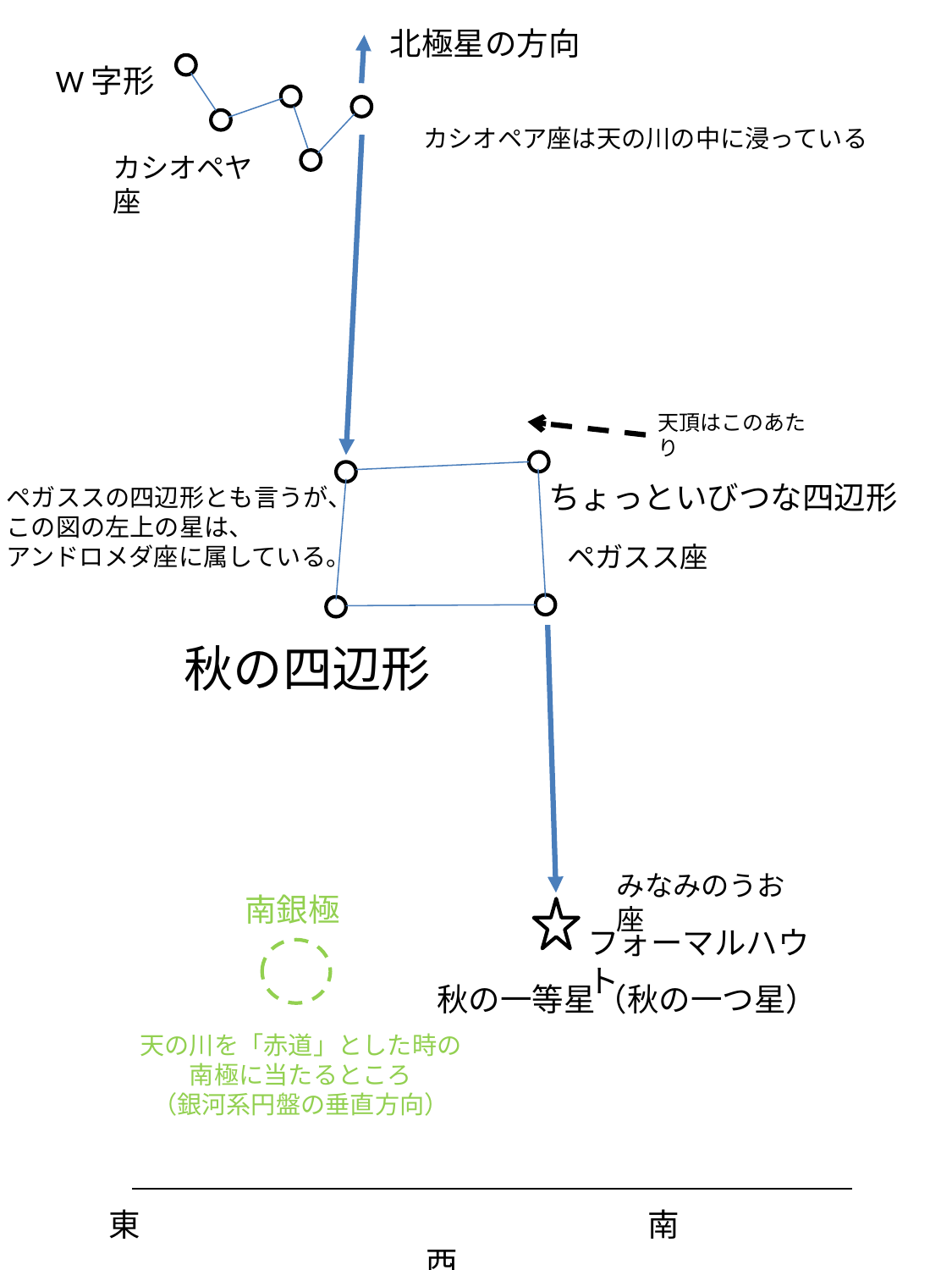

北極星の方向
W字形

カシオペア座は天の川の中に浸っている
カシオペヤ座

天頂はこのあたり

ちょっといびつな四辺形
ペガススの四辺形とも言うが、
この図の左上の星は、
アンドロメダ座に属している。
ペガスス座

秋の四辺形
みなみのうお座
南銀極

フォーマルハウト

秋の一等星（秋の一つ星）
天の川を「赤道」とした時の
南極に当たるところ
（銀河系円盤の垂直方向）
東　　　　　　　　　　　　　　　　南　　　　　　　　　　　　　　　　西